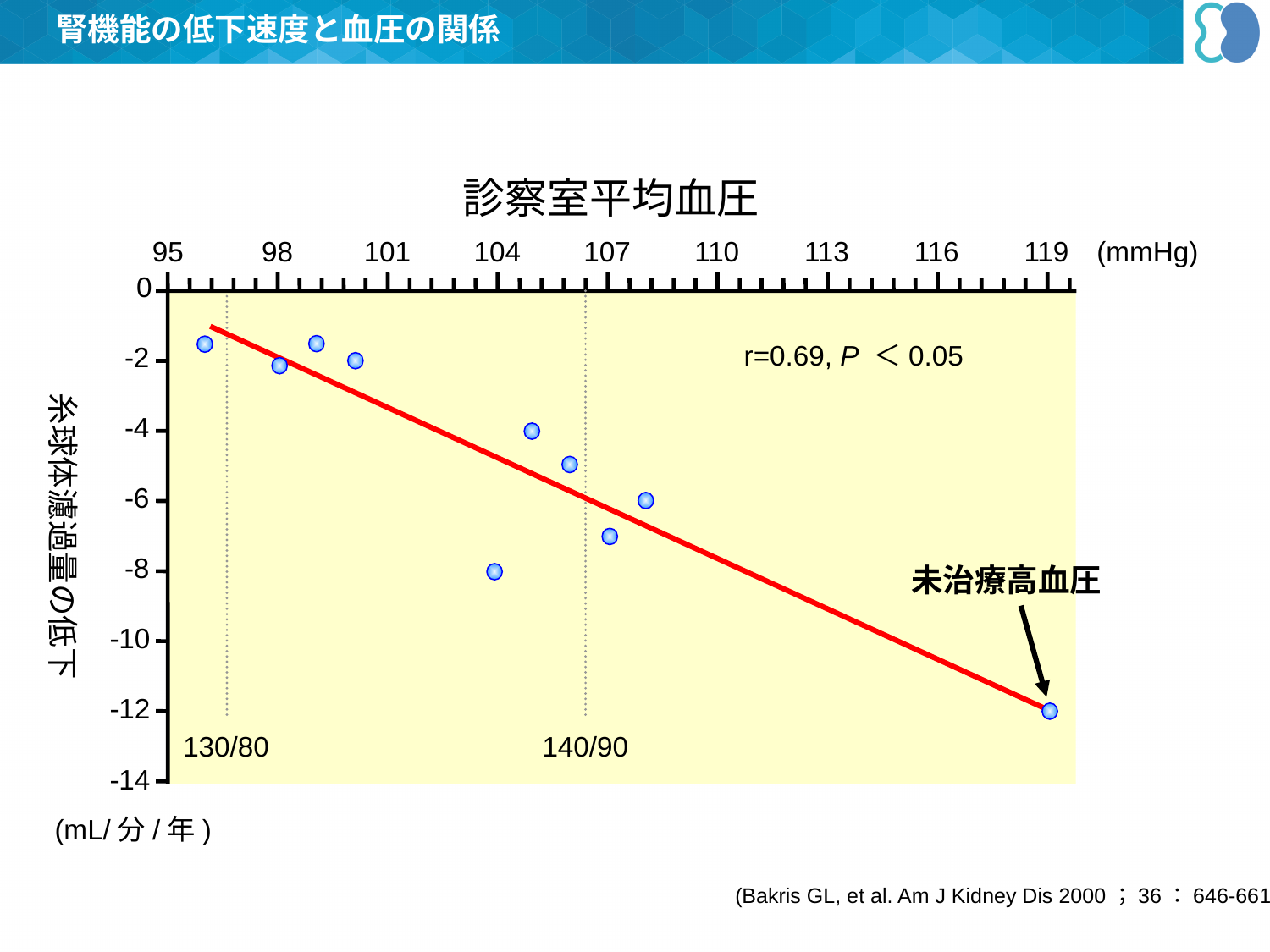

腎機能の低下速度と血圧の関係
診察室平均血圧
95
98
101
104
107
110
113
116
119
(mmHg)
0

r=0.69, P ＜0.05
-2

糸球体濾過量の低下
-4

-6

-8
未治療高血圧

-10
-12

130/80
140/90
-14
(mL/分/年)
(Bakris GL, et al. Am J Kidney Dis 2000；36：646-661)